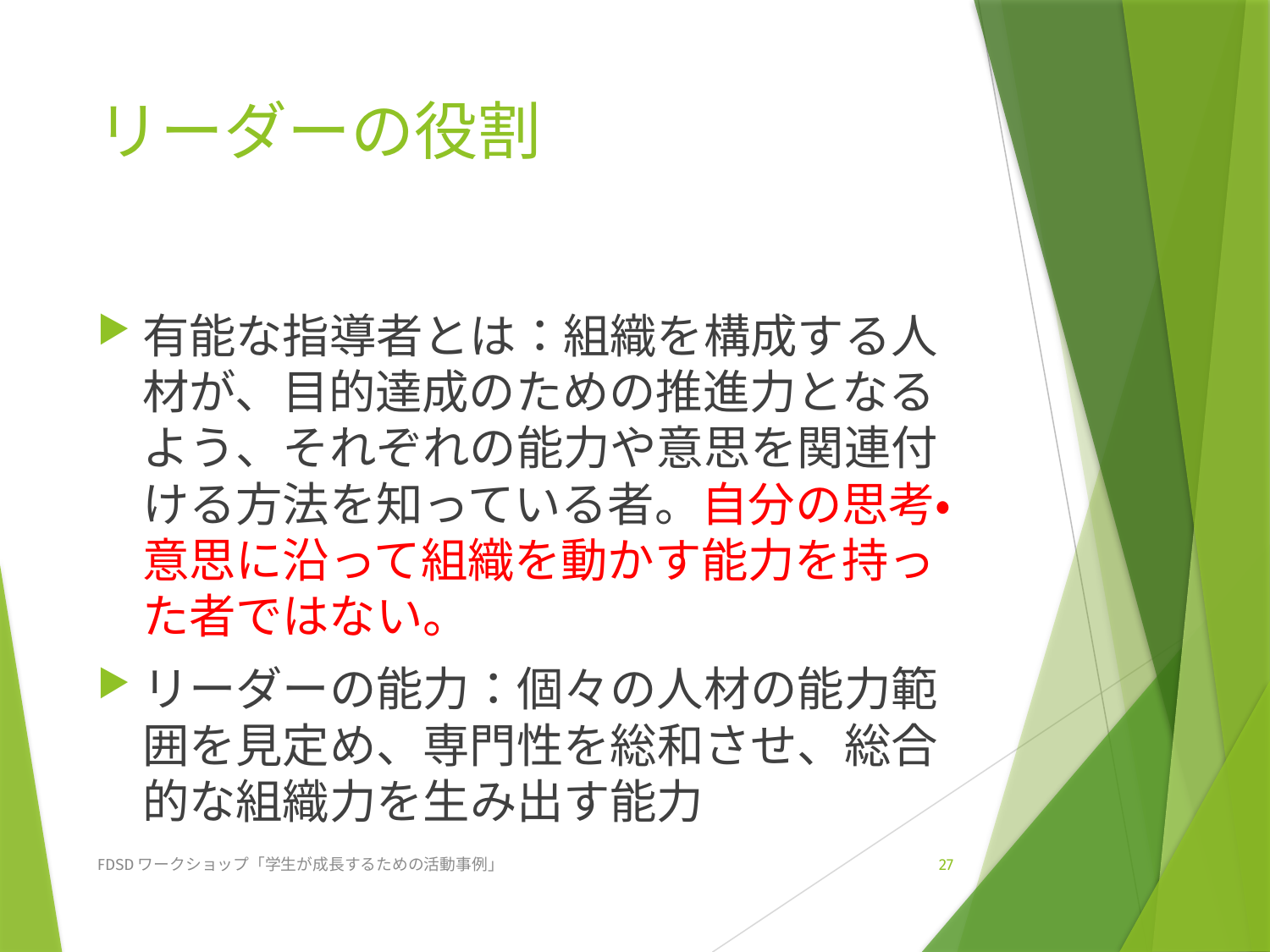

# リーダーの役割
有能な指導者とは：組織を構成する人材が、目的達成のための推進力となるよう、それぞれの能力や意思を関連付ける方法を知っている者。自分の思考・意思に沿って組織を動かす能力を持った者ではない。
リーダーの能力：個々の人材の能力範囲を見定め、専門性を総和させ、総合的な組織力を生み出す能力

FDSDワークショップ「学生が成長するための活動事例」
27